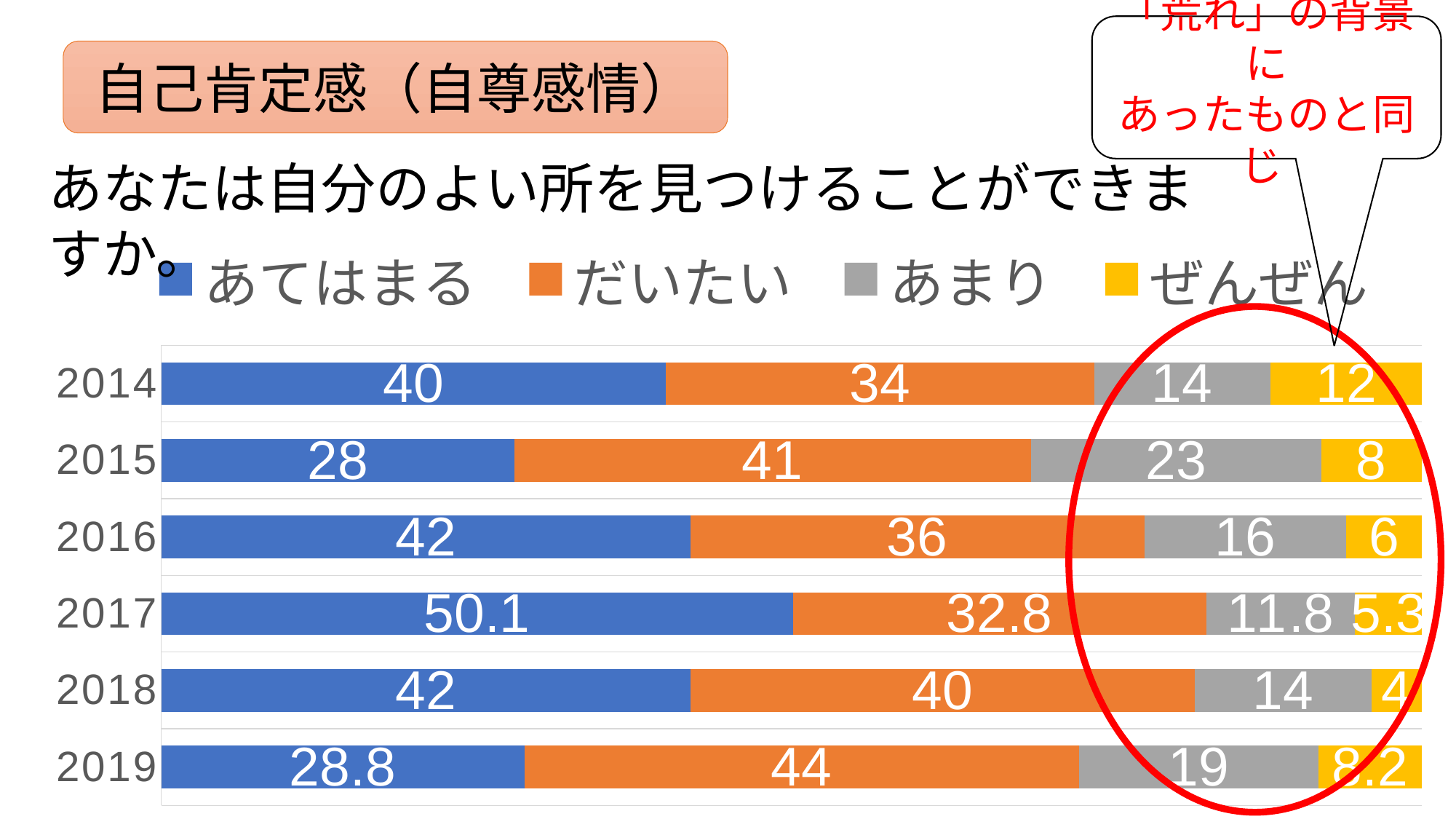

「荒れ」の背景に
あったものと同じ
自己肯定感（自尊感情）
あなたは自分のよい所を見つけることができますか。

### Chart

| Category | あてはまる | だいたい | あまり | ぜんぜん |
|---|---|---|---|---|
| 2019 | 28.8 | 44.0 | 19.0 | 8.2 |
| 2018 | 42.0 | 40.0 | 14.0 | 4.0 |
| 2017 | 50.1 | 32.8 | 11.8 | 5.3 |
| 2016 | 42.0 | 36.0 | 16.0 | 6.0 |
| 2015 | 28.0 | 41.0 | 23.0 | 8.0 |
| 2014 | 40.0 | 34.0 | 14.0 | 12.0 |
28